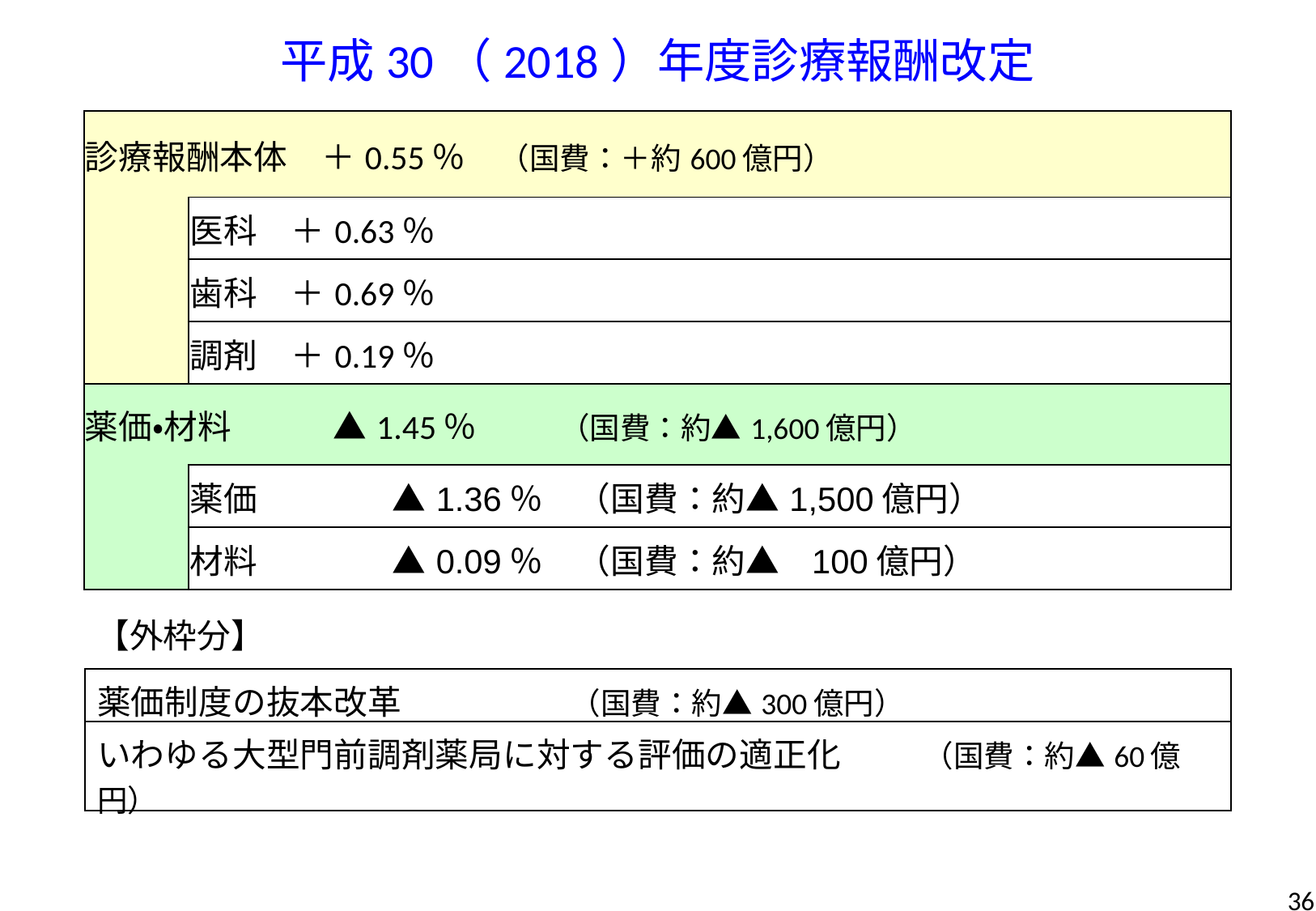

平成30（2018）年度診療報酬改定
| 診療報酬本体　＋0.55％　（国費：＋約600億円） |  |
| --- | --- |
|  | 医科　＋0.63％ |
|  | 歯科　＋0.69％ |
|  | 調剤　＋0.19％ |
| 薬価・材料　　　▲1.45％　 　 （国費：約▲1,600億円） |  |
|  | 薬価　　　　▲1.36％　（国費：約▲1,500億円） |
|  | 材料　　　　▲0.09％　（国費：約▲ 100億円） |
【外枠分】
| 薬価制度の抜本改革　　　　　（国費：約▲300億円） |
| --- |
| いわゆる大型門前調剤薬局に対する評価の適正化　　 （国費：約▲60億円） |
36